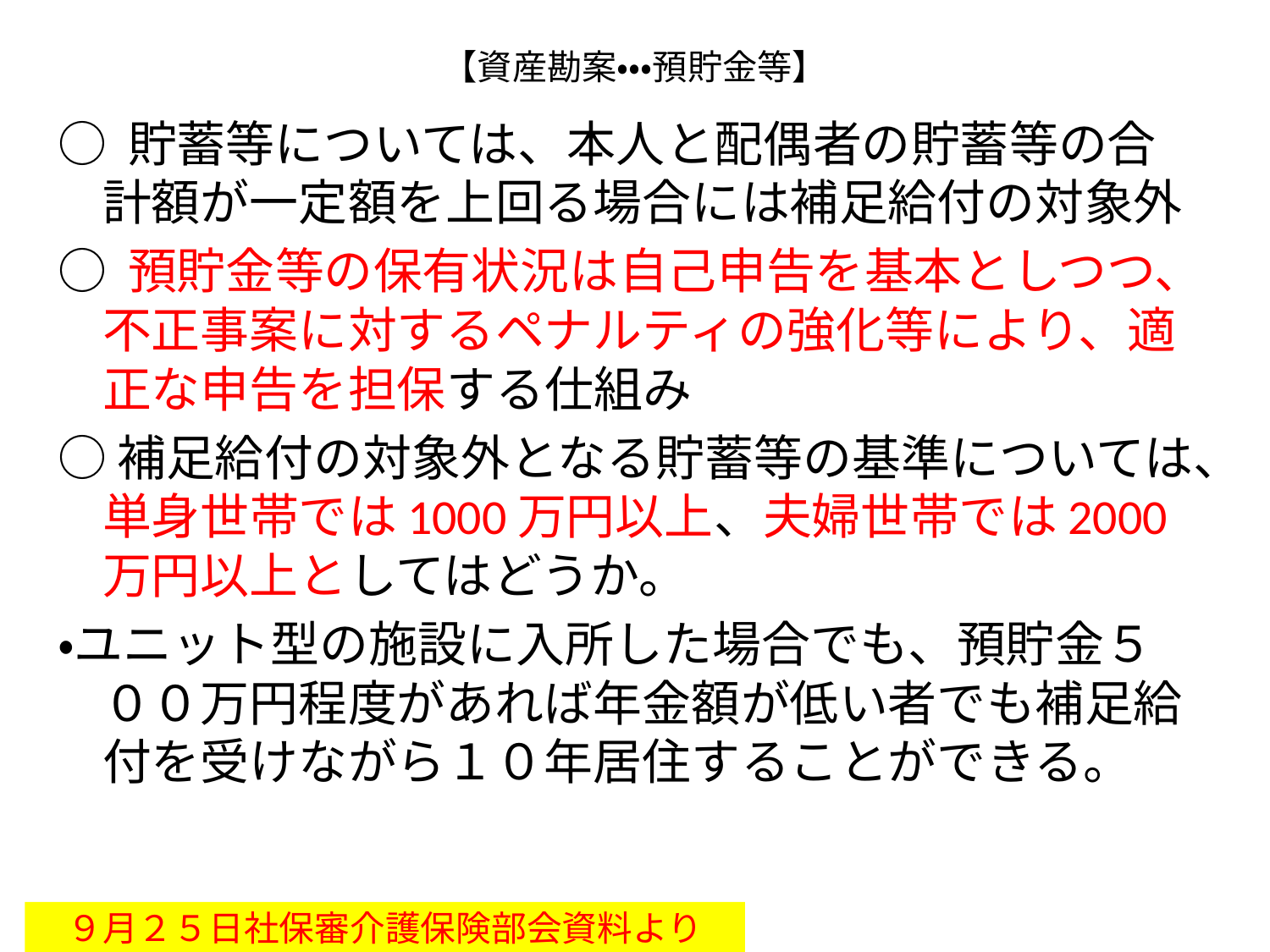

# 【資産勘案・・・預貯金等】
○ 貯蓄等については、本人と配偶者の貯蓄等の合計額が一定額を上回る場合には補足給付の対象外
○ 預貯金等の保有状況は自己申告を基本としつつ、不正事案に対するペナルティの強化等により、適正な申告を担保する仕組み
○補足給付の対象外となる貯蓄等の基準については、単身世帯では1000万円以上、夫婦世帯では2000万円以上としてはどうか。
・ユニット型の施設に入所した場合でも、預貯金５００万円程度があれば年金額が低い者でも補足給付を受けながら１０年居住することができる。

９月２５日社保審介護保険部会資料より